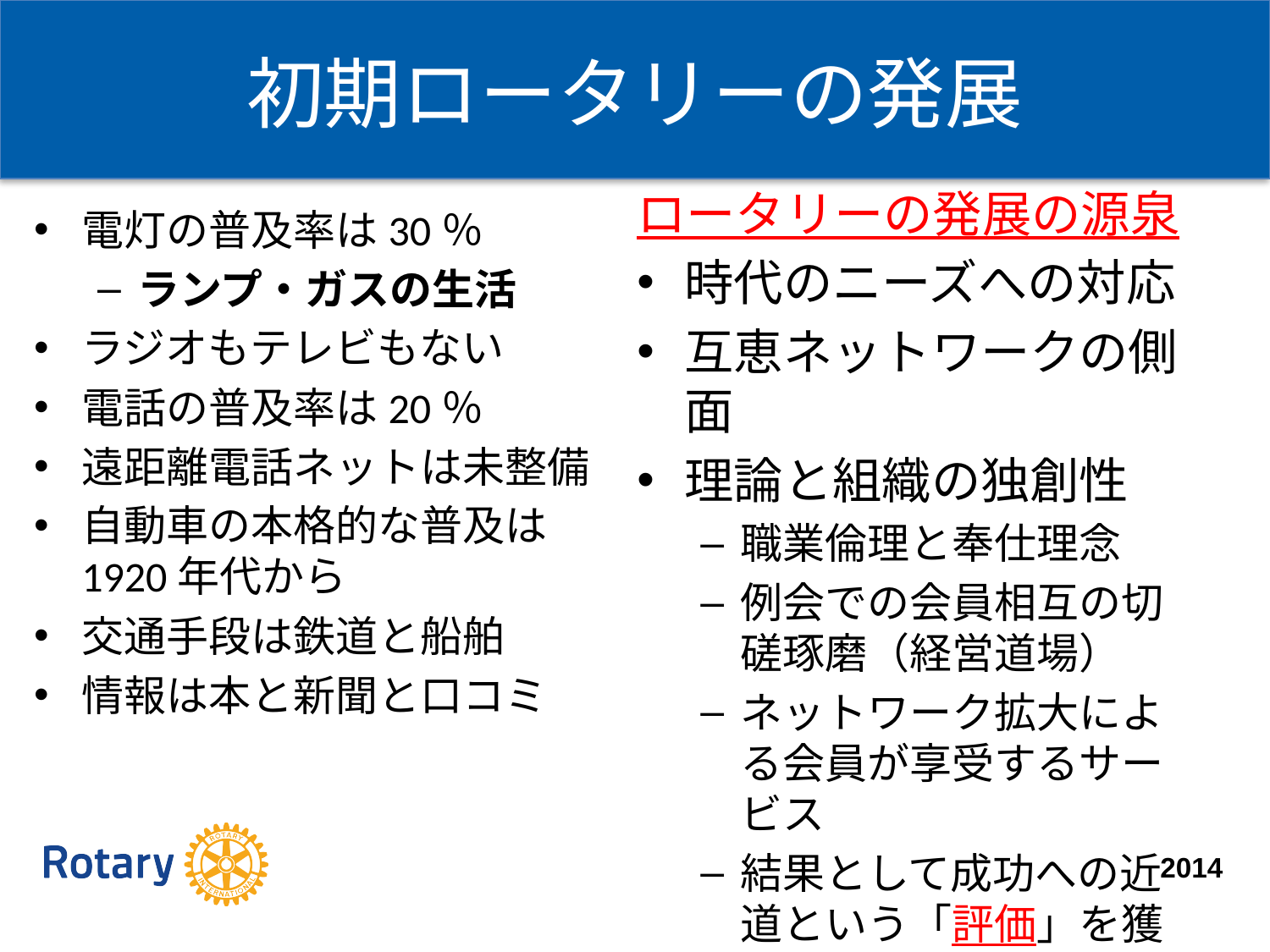

# 初期ロータリーの発展
ロータリーの発展の源泉
時代のニーズへの対応
互恵ネットワークの側面
理論と組織の独創性
職業倫理と奉仕理念
例会での会員相互の切磋琢磨（経営道場）
ネットワーク拡大による会員が享受するサービス
結果として成功への近道という「評価」を獲得
RCが有用だから入会
電灯の普及率は30％
ランプ・ガスの生活
ラジオもテレビもない
電話の普及率は20％
遠距離電話ネットは未整備
自動車の本格的な普及は1920年代から
交通手段は鉄道と船舶
情報は本と新聞と口コミ